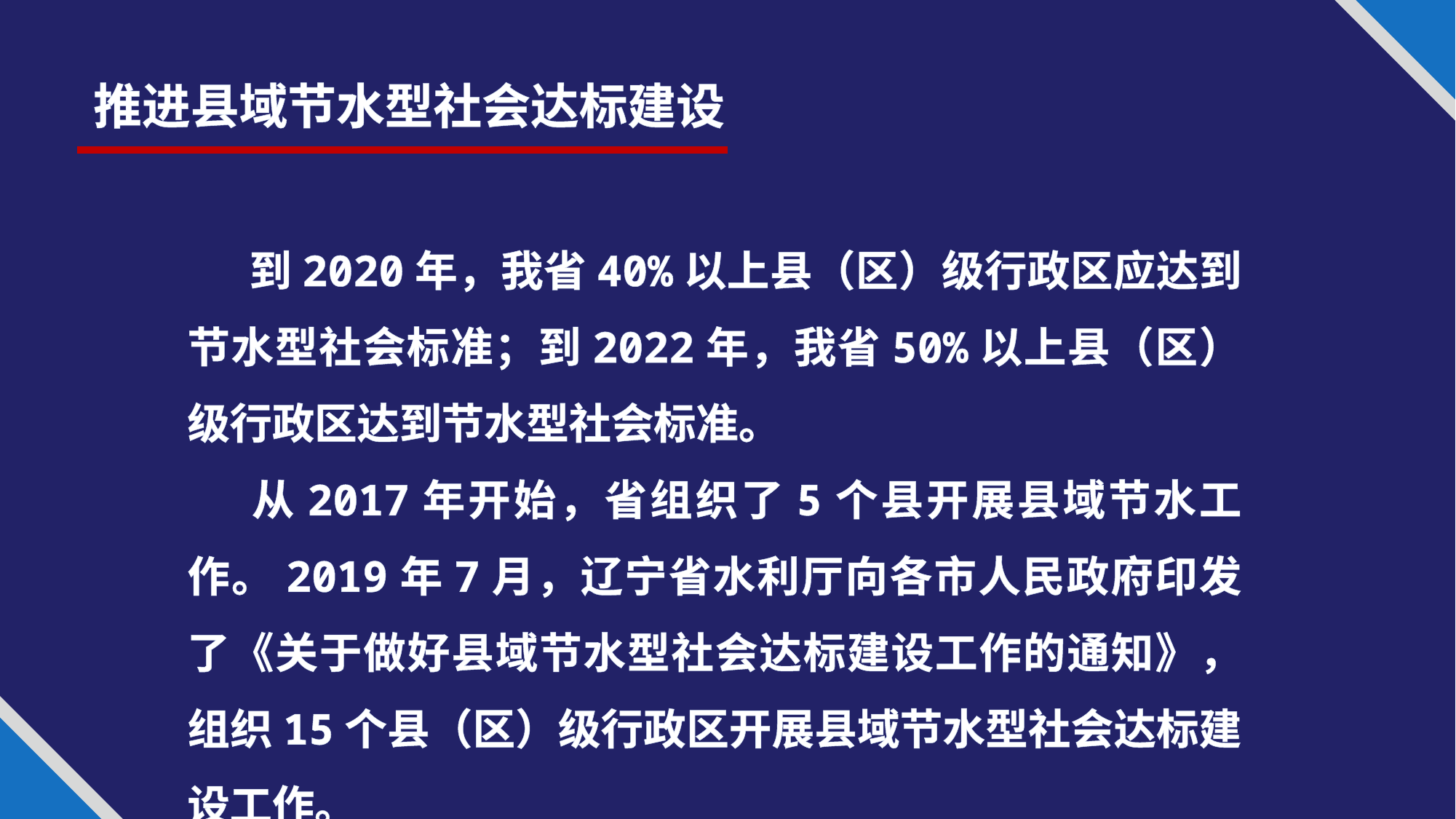

推进县域节水型社会达标建设
     到2020年，我省40%以上县（区）级行政区应达到节水型社会标准；到2022年，我省50%以上县（区）级行政区达到节水型社会标准。
    从2017年开始，省组织了5个县开展县域节水工作。2019年7月，辽宁省水利厅向各市人民政府印发了《关于做好县域节水型社会达标建设工作的通知》，组织15个县（区）级行政区开展县域节水型社会达标建设工作。